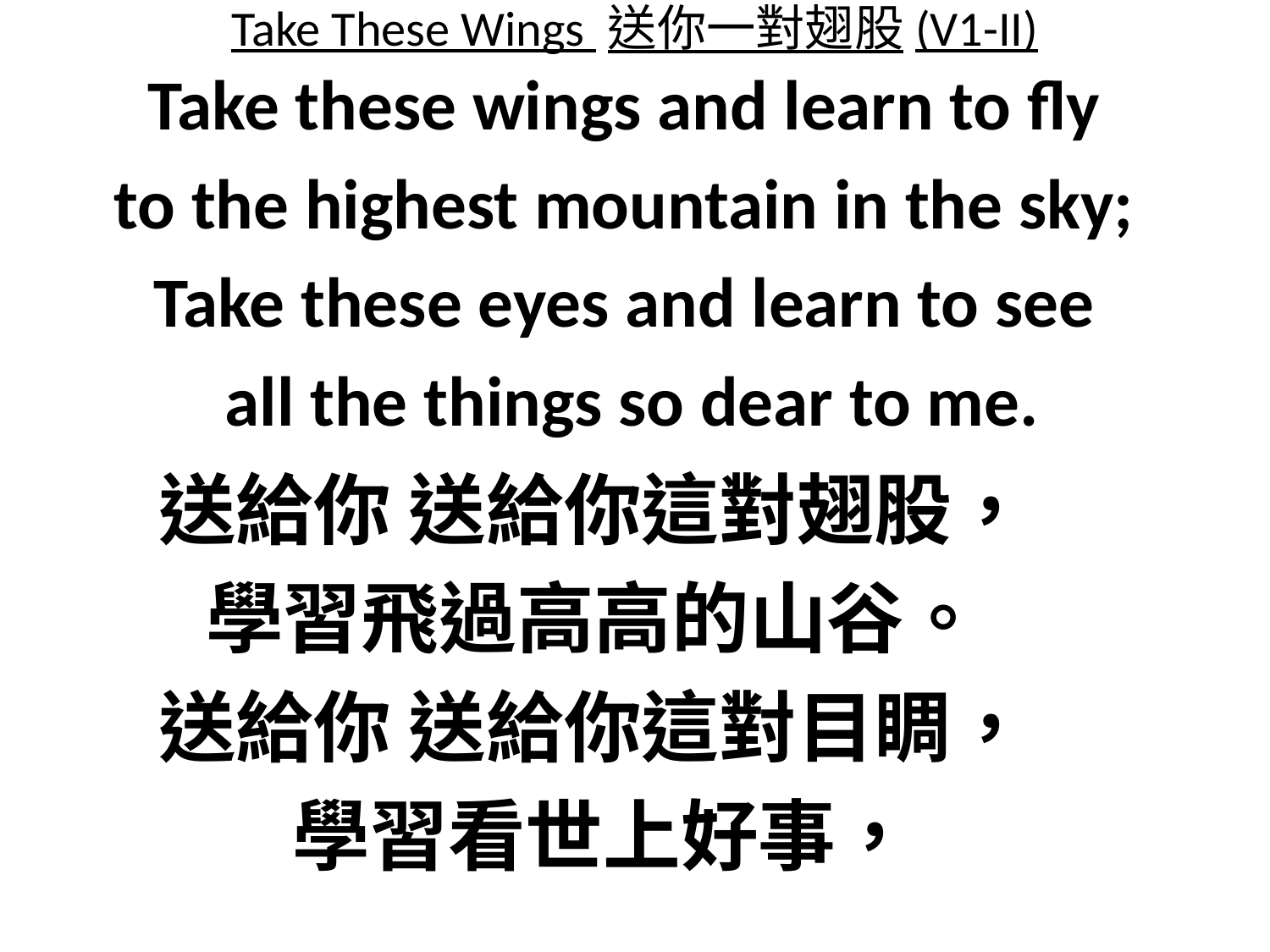

# Take These Wings 送你一對翅股(V1-II)
Take these wings and learn to fly
to the highest mountain in the sky;
Take these eyes and learn to see
all the things so dear to me.

送給你 送給你這對翅股，
學習飛過高高的山谷。
送給你 送給你這對目睭，
學習看世上好事，